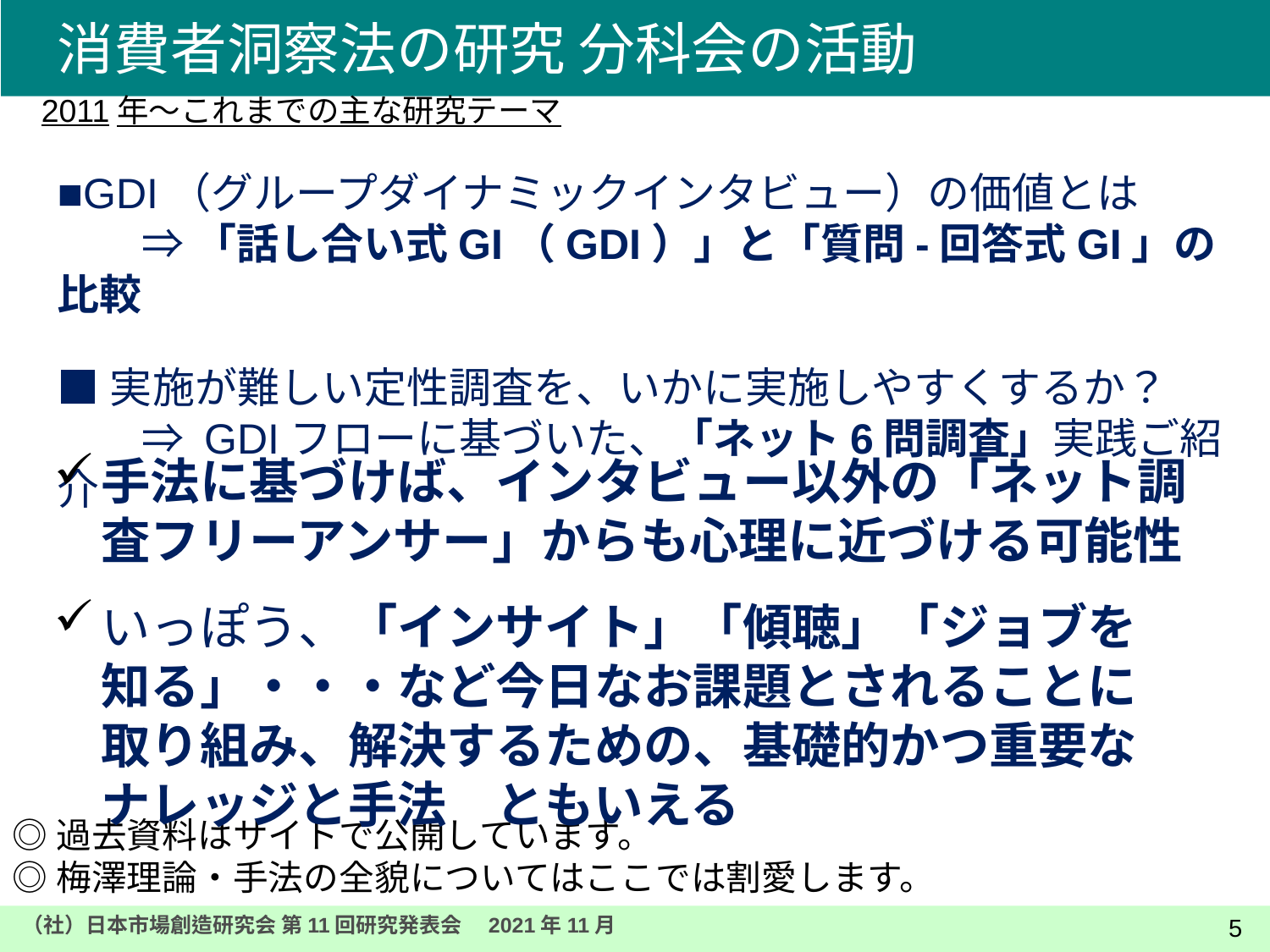

# 消費者洞察法の研究 分科会の活動
2011年～これまでの主な研究テーマ
■GDI（グループダイナミックインタビュー）の価値とは
　　⇒ 「話し合い式GI（GDI）」と「質問-回答式GI」の比較

■実施が難しい定性調査を、いかに実施しやすくするか？
　　⇒ GDIフローに基づいた、「ネット6問調査」実践ご紹介
手法に基づけば、インタビュー以外の「ネット調査フリーアンサー」からも心理に近づける可能性
いっぽう、「インサイト」「傾聴」「ジョブを知る」・・・など今日なお課題とされることに取り組み、解決するための、基礎的かつ重要なナレッジと手法　ともいえる
◎過去資料はサイトで公開しています。
◎梅澤理論・手法の全貌についてはここでは割愛します。
5